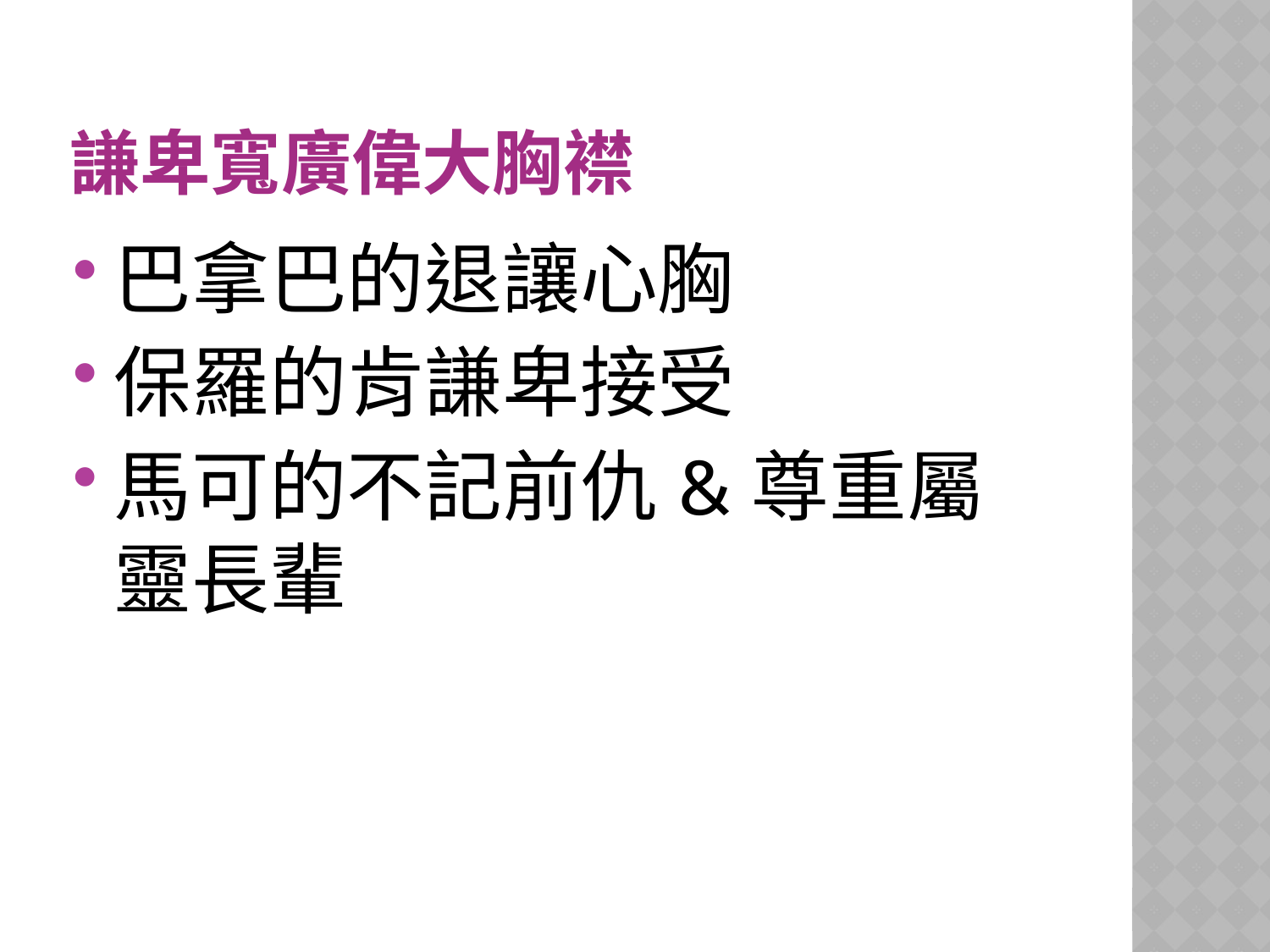

# 謙卑寬廣偉大胸襟
巴拿巴的退讓心胸
保羅的肯謙卑接受
馬可的不記前仇&尊重屬靈長輩